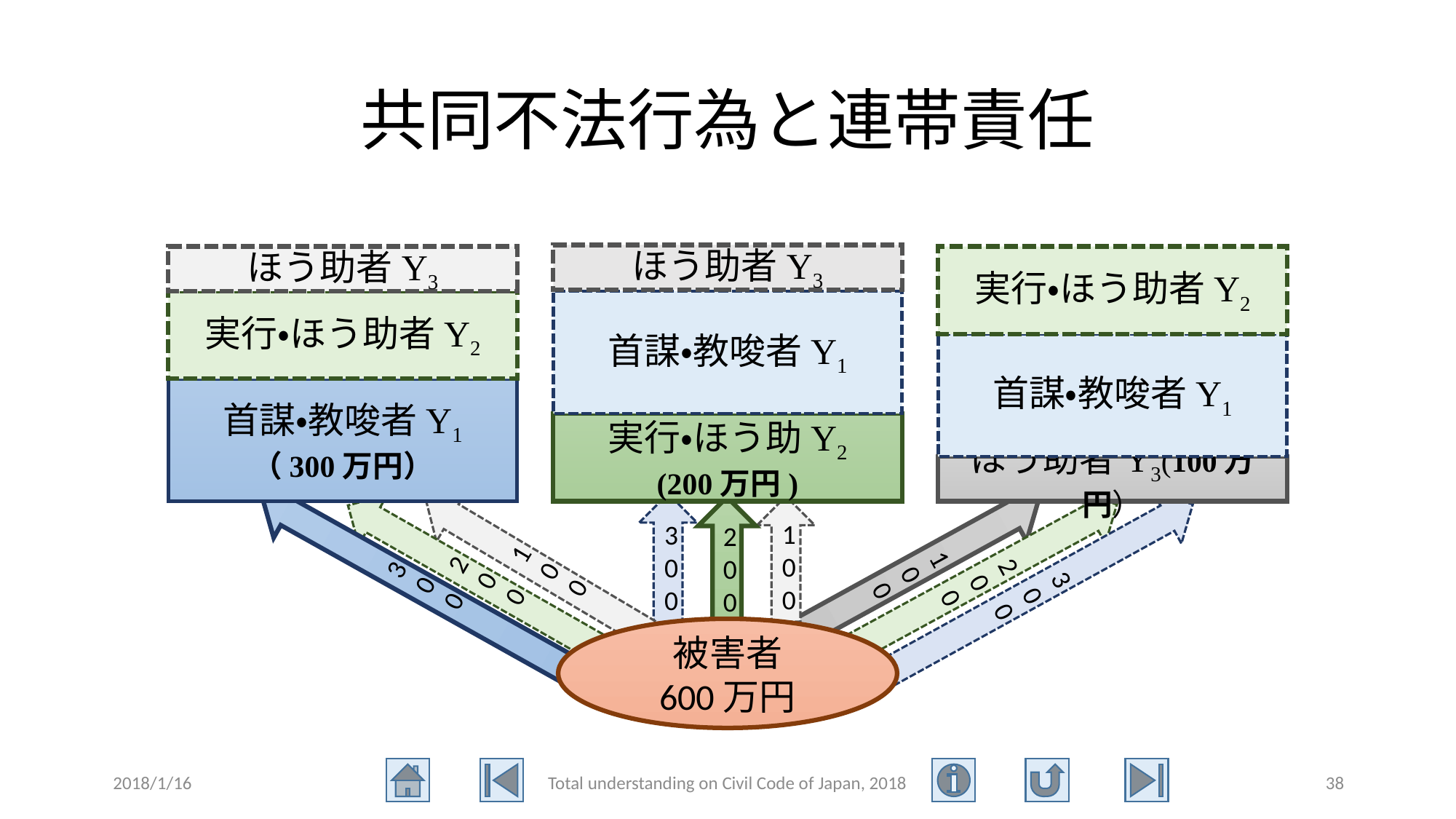

# 共同不法行為と連帯責任
ほう助者Y3
ほう助者Y3
実行・ほう助者Y2
首謀・教唆者Y1
実行・ほう助者Y2
首謀・教唆者Y1
首謀・教唆者Y1
（300万円）
300
300
実行・ほう助Y2
(200万円)
200
200
100
100
ほう助者Y3(100万円）
300
100
200
被害者
600万円
2018/1/16
Total understanding on Civil Code of Japan, 2018
38